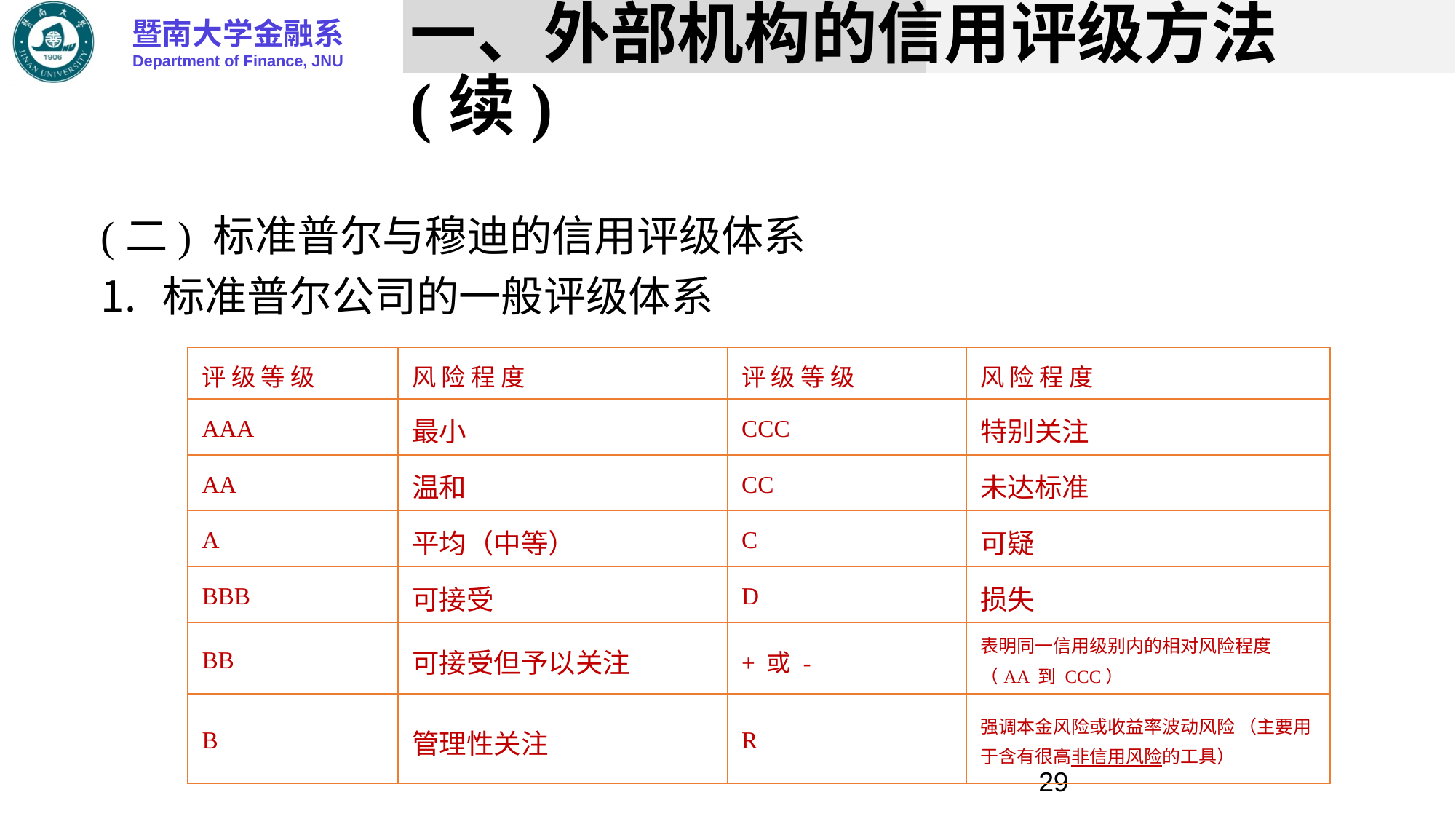

# 一、外部机构的信用评级方法(续)
(二) 标准普尔与穆迪的信用评级体系
标准普尔公司的一般评级体系

| 评 级 等 级 | 风 险 程 度 | 评 级 等 级 | 风 险 程 度 |
| --- | --- | --- | --- |
| AAA | 最小 | CCC | 特别关注 |
| AA | 温和 | CC | 未达标准 |
| A | 平均（中等） | C | 可疑 |
| BBB | 可接受 | D | 损失 |
| BB | 可接受但予以关注 | + 或 - | 表明同一信用级别内的相对风险程度 （AA 到 CCC） |
| B | 管理性关注 | R | 强调本金风险或收益率波动风险 （主要用于含有很高非信用风险的工具） |
29